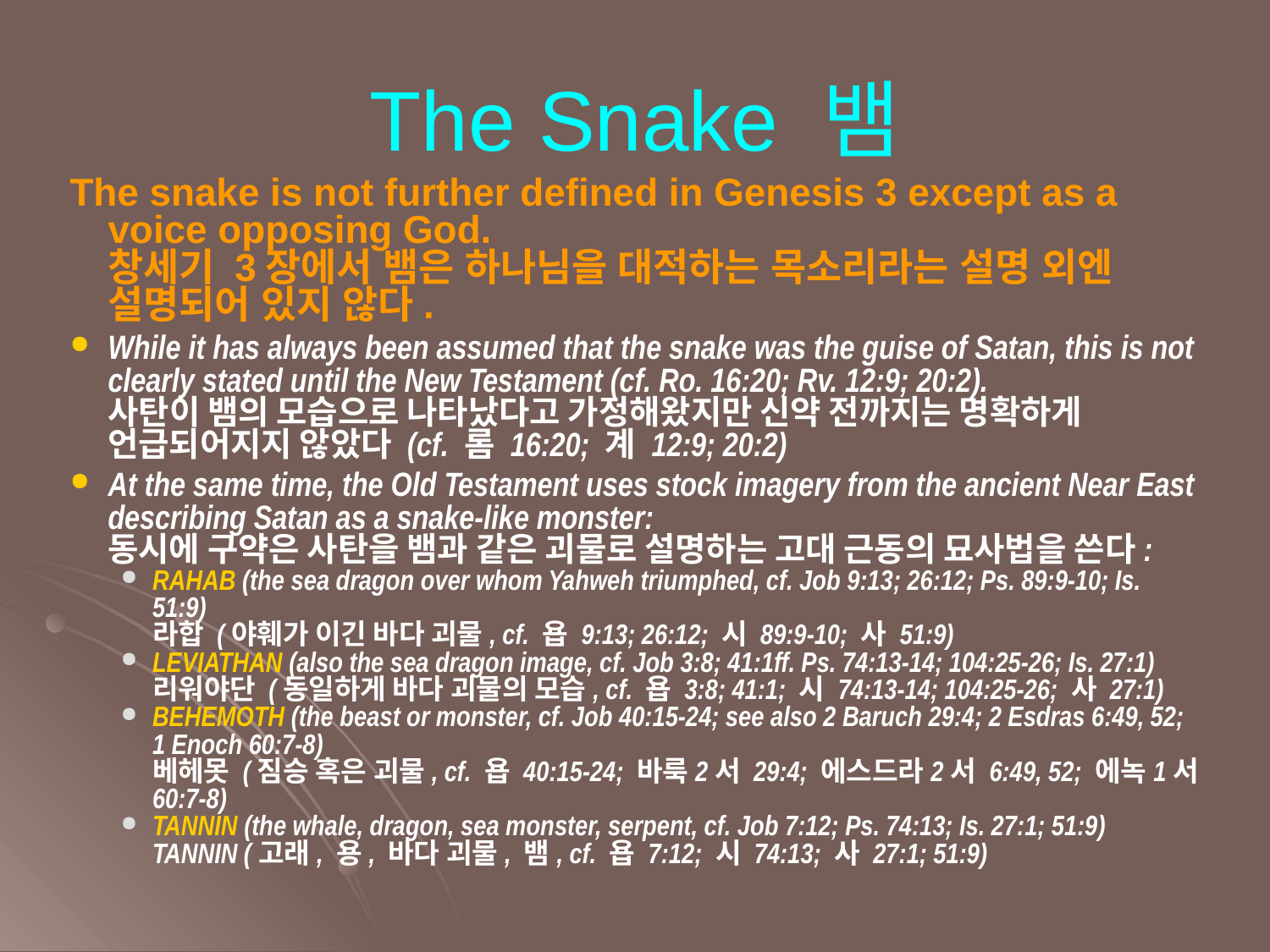

The Snake 뱀
The snake is not further defined in Genesis 3 except as a voice opposing God.
창세기 3장에서 뱀은 하나님을 대적하는 목소리라는 설명 외엔 설명되어 있지 않다.
While it has always been assumed that the snake was the guise of Satan, this is not clearly stated until the New Testament (cf. Ro. 16:20; Rv. 12:9; 20:2).
사탄이 뱀의 모습으로 나타났다고 가정해왔지만 신약 전까지는 명확하게 언급되어지지 않았다 (cf. 롬 16:20; 계 12:9; 20:2)
At the same time, the Old Testament uses stock imagery from the ancient Near East describing Satan as a snake-like monster:
동시에 구약은 사탄을 뱀과 같은 괴물로 설명하는 고대 근동의 묘사법을 쓴다:
RAHAB (the sea dragon over whom Yahweh triumphed, cf. Job 9:13; 26:12; Ps. 89:9-10; Is. 51:9)
라합 (야훼가 이긴 바다 괴물, cf. 욥 9:13; 26:12; 시 89:9-10; 사 51:9)
LEVIATHAN (also the sea dragon image, cf. Job 3:8; 41:1ff. Ps. 74:13-14; 104:25-26; Is. 27:1)
리워야단 (동일하게 바다 괴물의 모습, cf. 욥 3:8; 41:1; 시 74:13-14; 104:25-26; 사 27:1)
BEHEMOTH (the beast or monster, cf. Job 40:15-24; see also 2 Baruch 29:4; 2 Esdras 6:49, 52; 1 Enoch 60:7-8)
베헤못 (짐승 혹은 괴물, cf. 욥 40:15-24; 바룩2서 29:4; 에스드라2서 6:49, 52; 에녹1서 60:7-8)
TANNIN (the whale, dragon, sea monster, serpent, cf. Job 7:12; Ps. 74:13; Is. 27:1; 51:9)
TANNIN (고래, 용, 바다 괴물, 뱀, cf. 욥 7:12; 시 74:13; 사 27:1; 51:9)